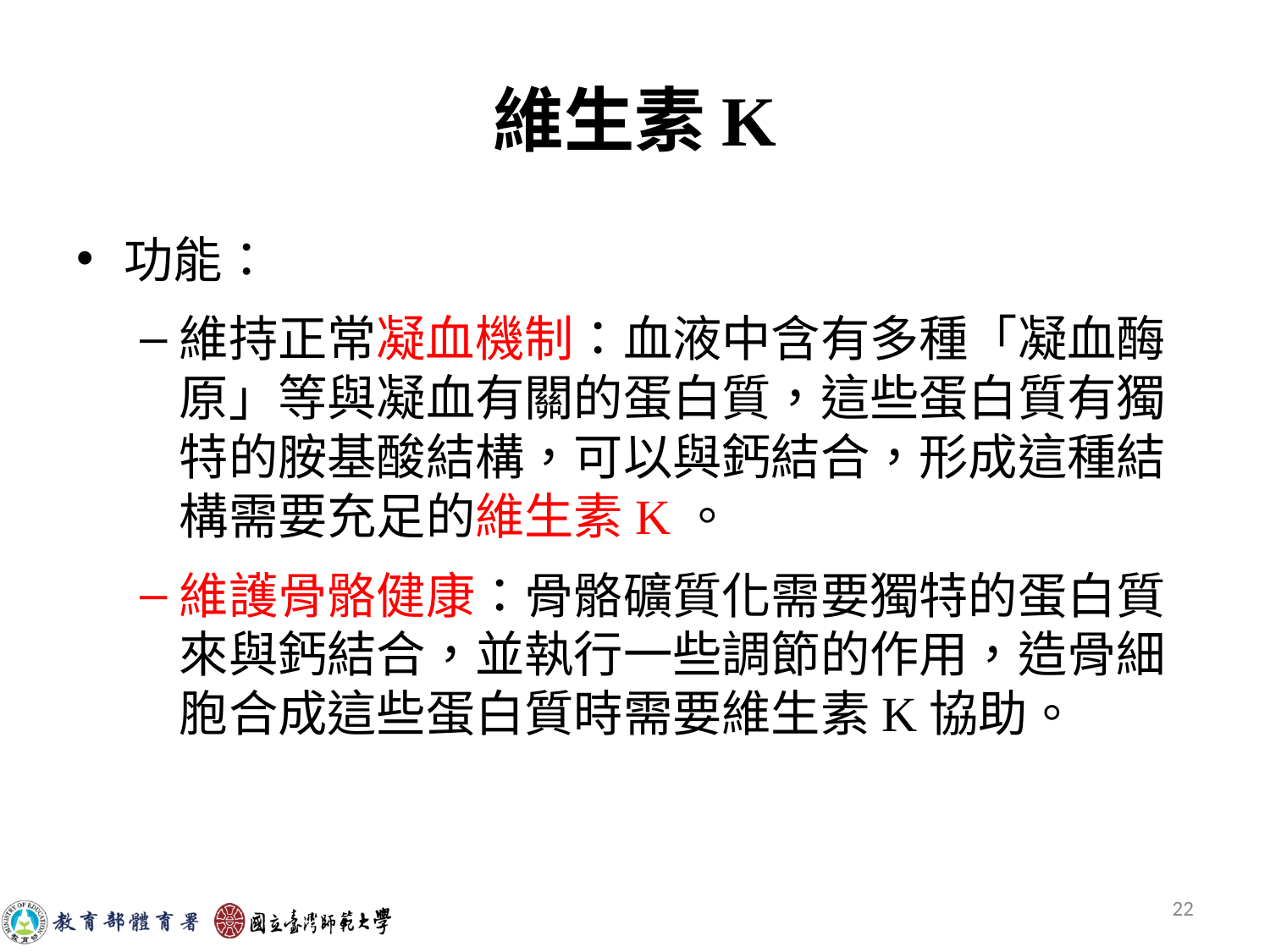

# 維生素K
功能：
維持正常凝血機制：血液中含有多種「凝血酶原」等與凝血有關的蛋白質，這些蛋白質有獨特的胺基酸結構，可以與鈣結合，形成這種結構需要充足的維生素K。
維護骨骼健康：骨骼礦質化需要獨特的蛋白質來與鈣結合，並執行一些調節的作用，造骨細胞合成這些蛋白質時需要維生素K協助。
22